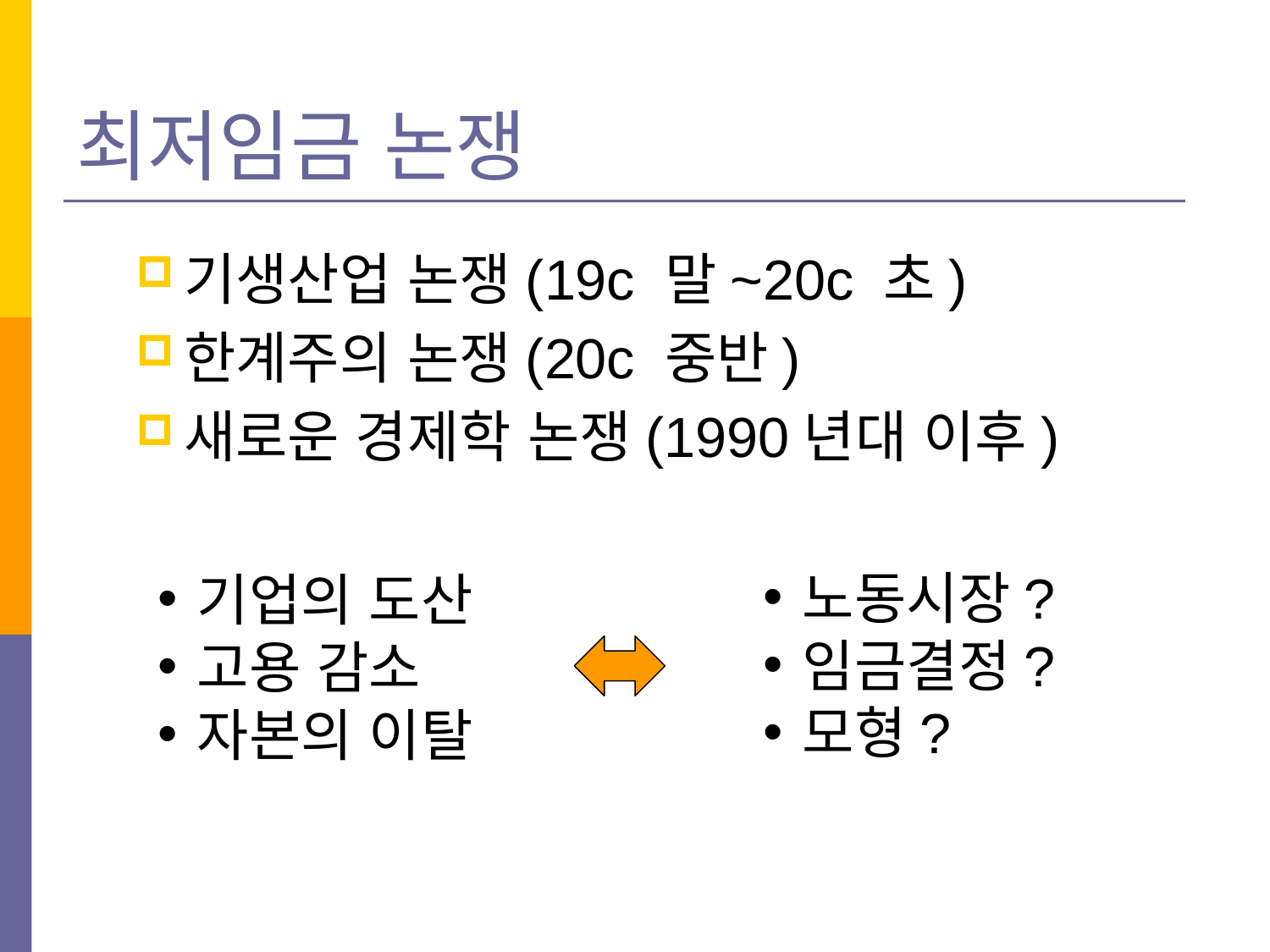

# 최저임금 논쟁
기생산업 논쟁(19c 말~20c 초)
한계주의 논쟁(20c 중반)
새로운 경제학 논쟁(1990년대 이후)
노동시장?
임금결정?
모형?
기업의 도산
고용 감소
자본의 이탈